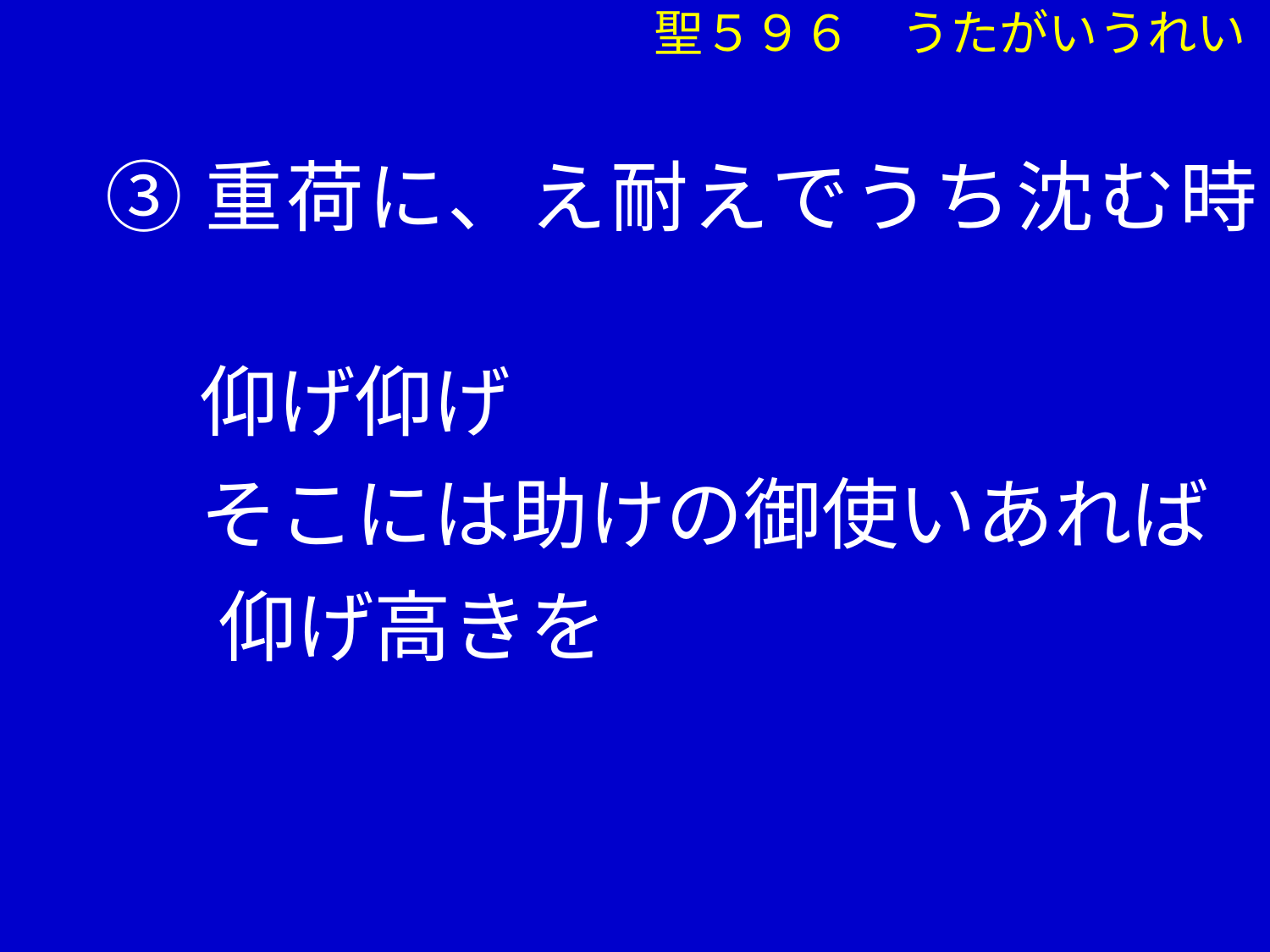

聖５９６　うたがいうれい
③重荷に、え耐えでうち沈む時
　 仰げ仰げ
　 そこには助けの御使いあれば
 　仰げ高きを